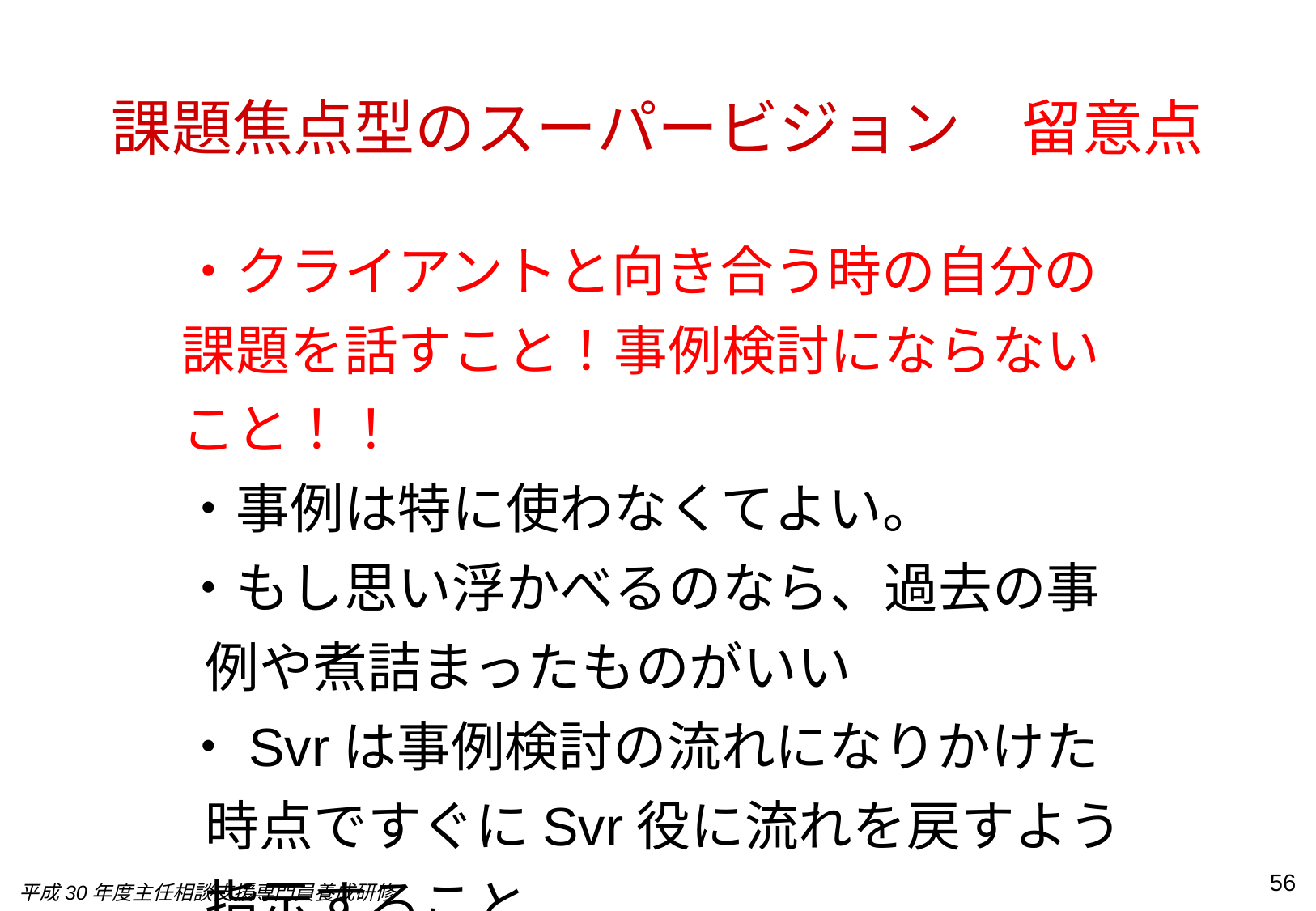

課題焦点型のスーパービジョン　留意点
・クライアントと向き合う時の自分の課題を話すこと！事例検討にならないこと！！
・事例は特に使わなくてよい。
・もし思い浮かべるのなら、過去の事例や煮詰まったものがいい
・Svrは事例検討の流れになりかけた時点ですぐにSvr役に流れを戻すよう指示すること
56
平成30年度主任相談支援専門員養成研修